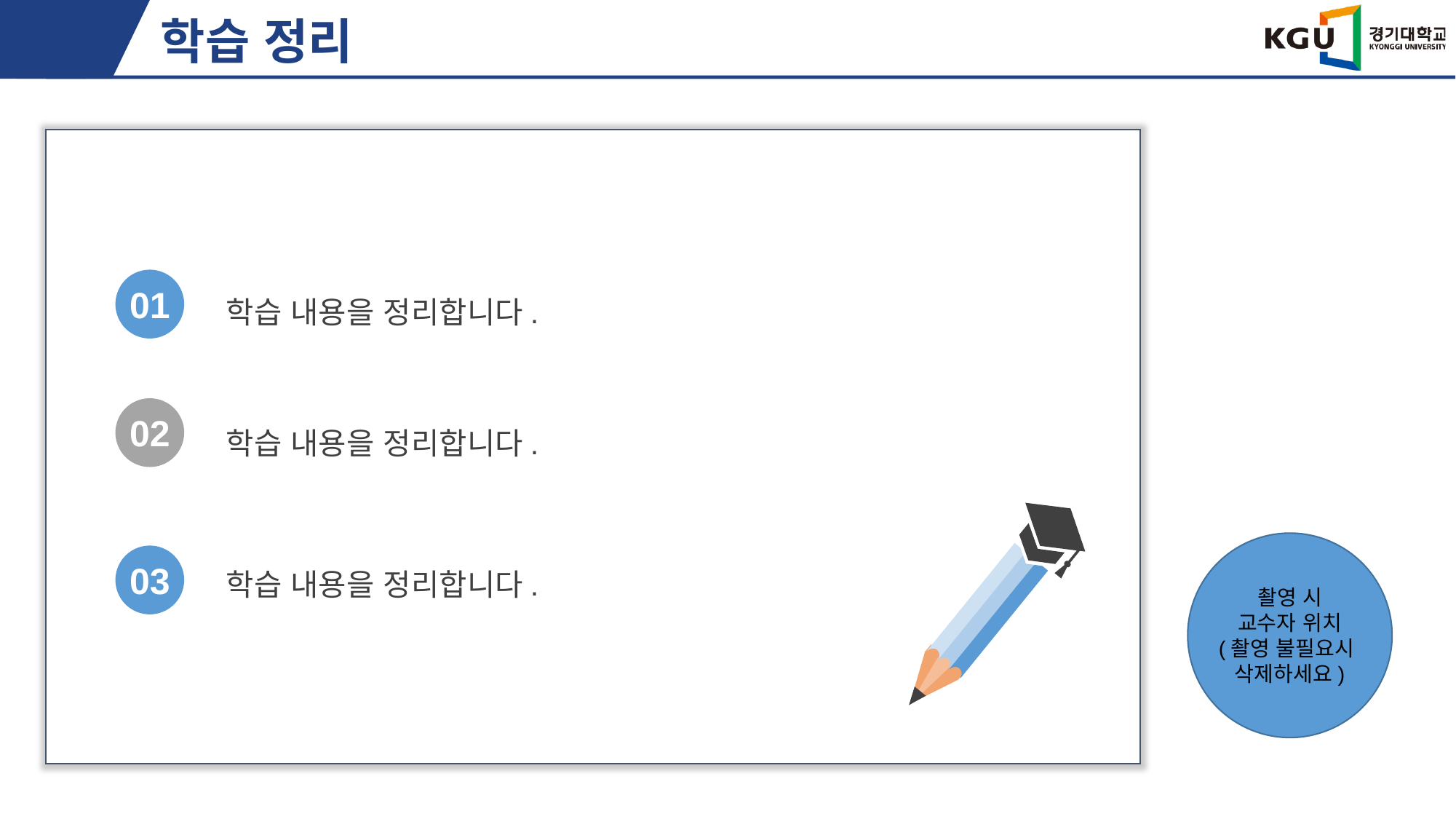

# 학습 정리

01
학습 내용을 정리합니다.

02
학습 내용을 정리합니다.

촬영 시
교수자 위치
(촬영 불필요시
삭제하세요)

03
학습 내용을 정리합니다.